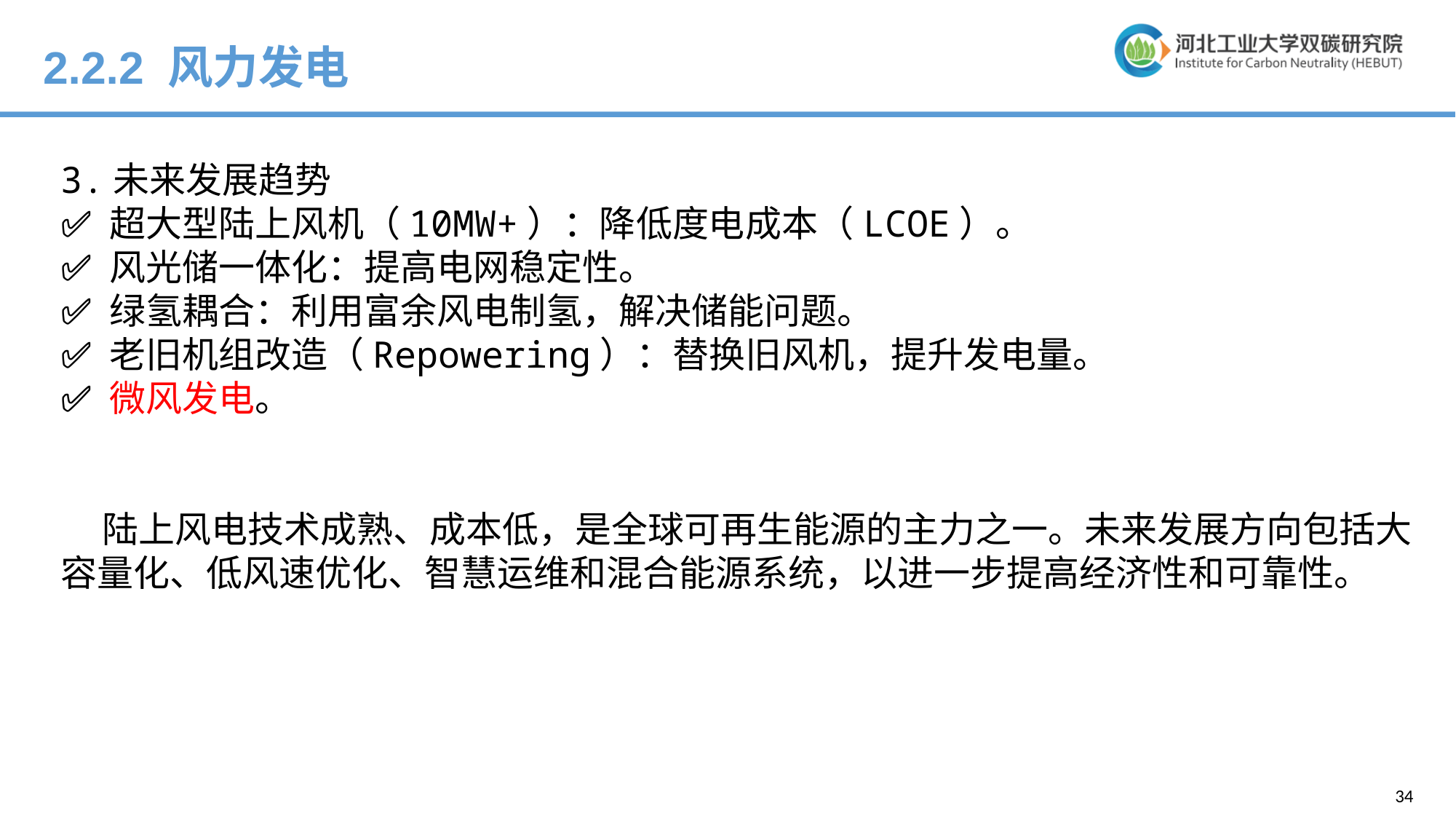

2.2.2 风力发电

3.未来发展趋势
✅ 超大型陆上风机（10MW+）：降低度电成本（LCOE）。
✅ 风光储一体化：提高电网稳定性。
✅ 绿氢耦合：利用富余风电制氢，解决储能问题。
✅ 老旧机组改造（Repowering）：替换旧风机，提升发电量。
✅ 微风发电。

    陆上风电技术成熟、成本低，是全球可再生能源的主力之一。未来发展方向包括大容量化、低风速优化、智慧运维和混合能源系统，以进一步提高经济性和可靠性。
34